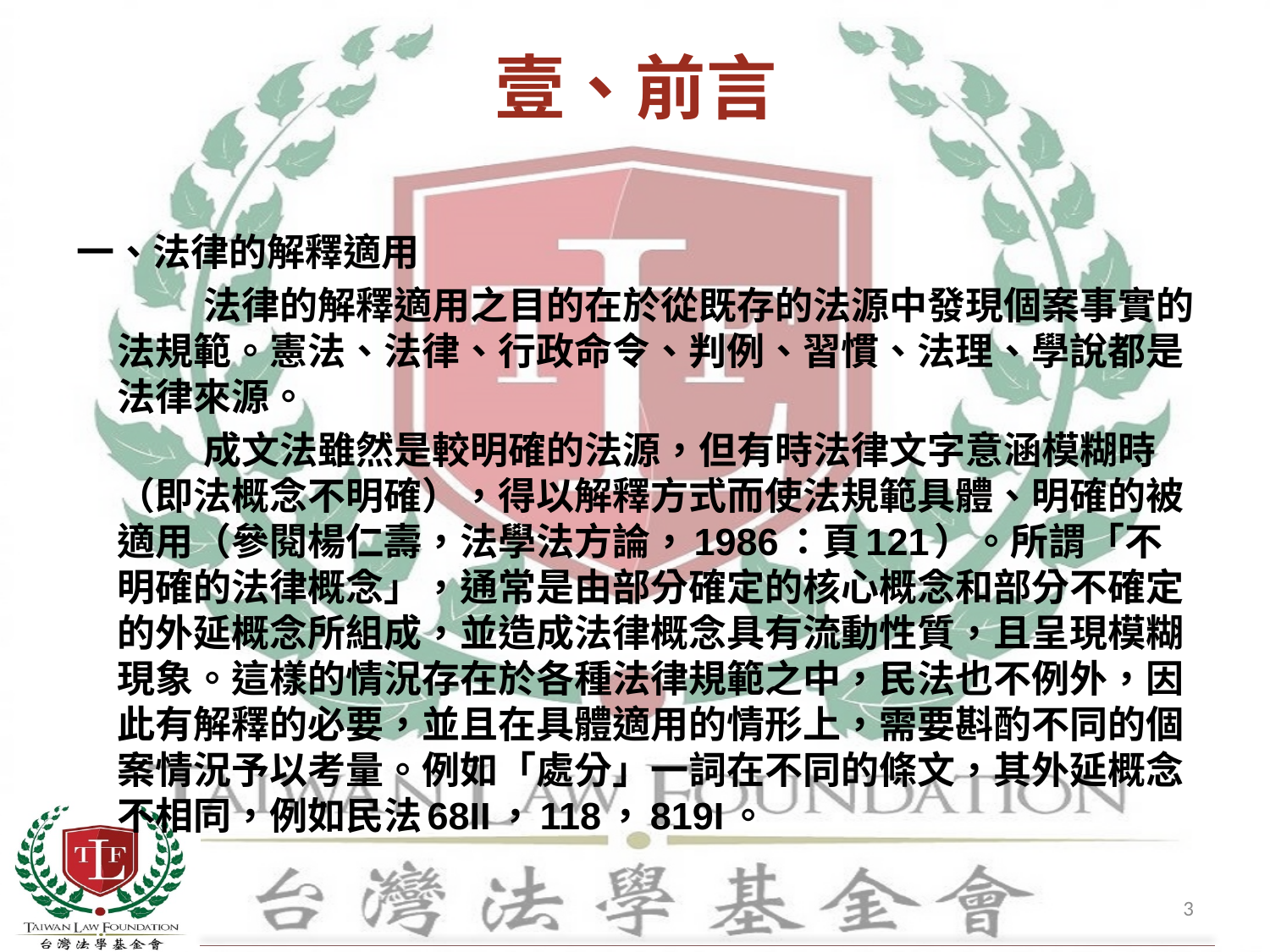

# 壹、前言
一、法律的解釋適用
              法律的解釋適用之目的在於從既存的法源中發現個案事實的法規範。憲法、法律、行政命令、判例、習慣、法理、學說都是法律來源。
              成文法雖然是較明確的法源，但有時法律文字意涵模糊時（即法概念不明確），得以解釋方式而使法規範具體、明確的被適用（參閱楊仁壽，法學法方論，1986：頁121）。所謂「不明確的法律概念」，通常是由部分確定的核心概念和部分不確定的外延概念所組成，並造成法律概念具有流動性質，且呈現模糊現象。這樣的情況存在於各種法律規範之中，民法也不例外，因此有解釋的必要，並且在具體適用的情形上，需要斟酌不同的個案情況予以考量。例如「處分」一詞在不同的條文，其外延概念不相同，例如民法68II，118，819I。

3